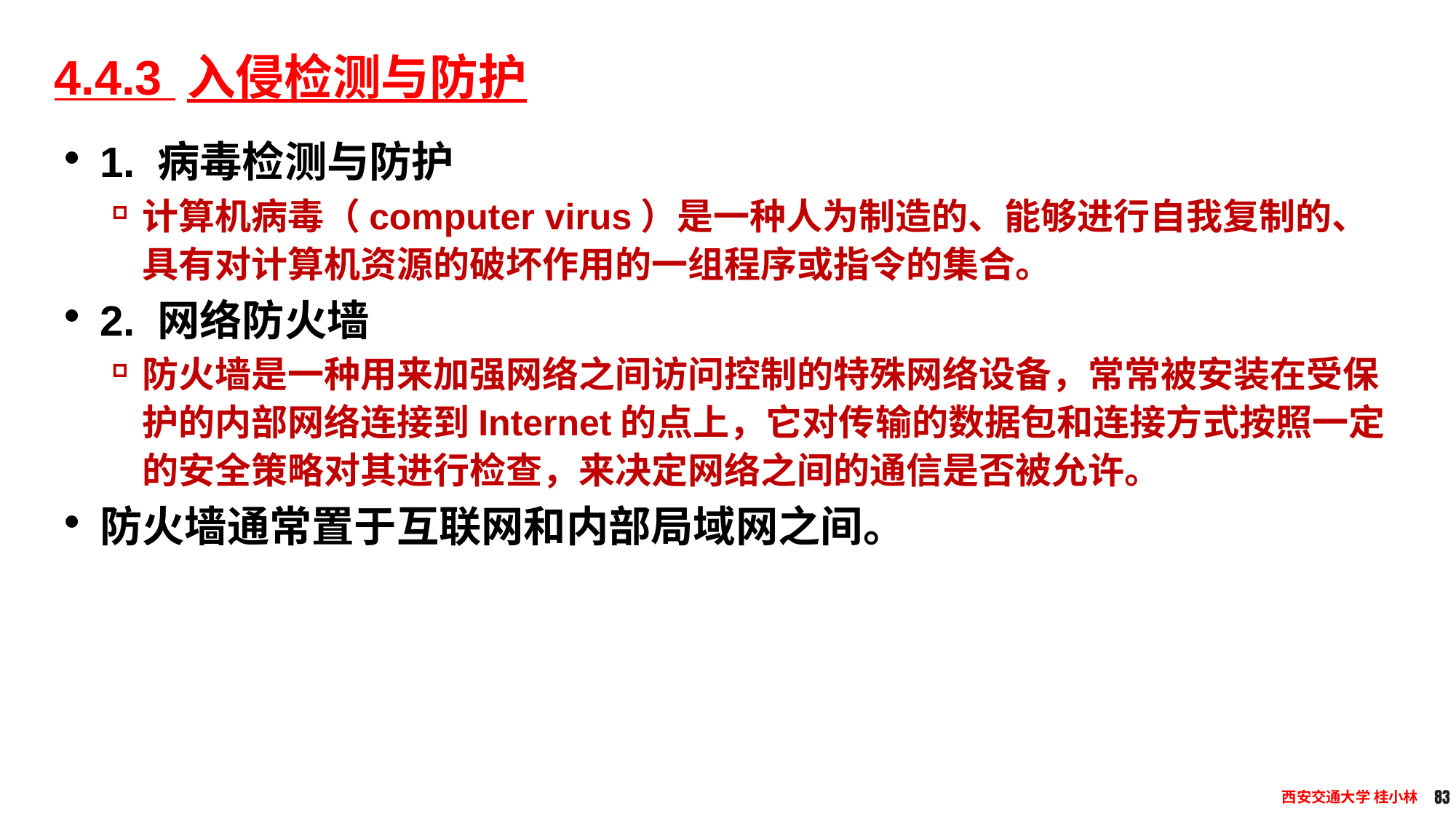

# 4.4.3 入侵检测与防护
1. 病毒检测与防护
计算机病毒（computer virus）是一种人为制造的、能够进行自我复制的、具有对计算机资源的破坏作用的一组程序或指令的集合。
2. 网络防火墙
防火墙是一种用来加强网络之间访问控制的特殊网络设备，常常被安装在受保护的内部网络连接到Internet的点上，它对传输的数据包和连接方式按照一定的安全策略对其进行检查，来决定网络之间的通信是否被允许。
防火墙通常置于互联网和内部局域网之间。